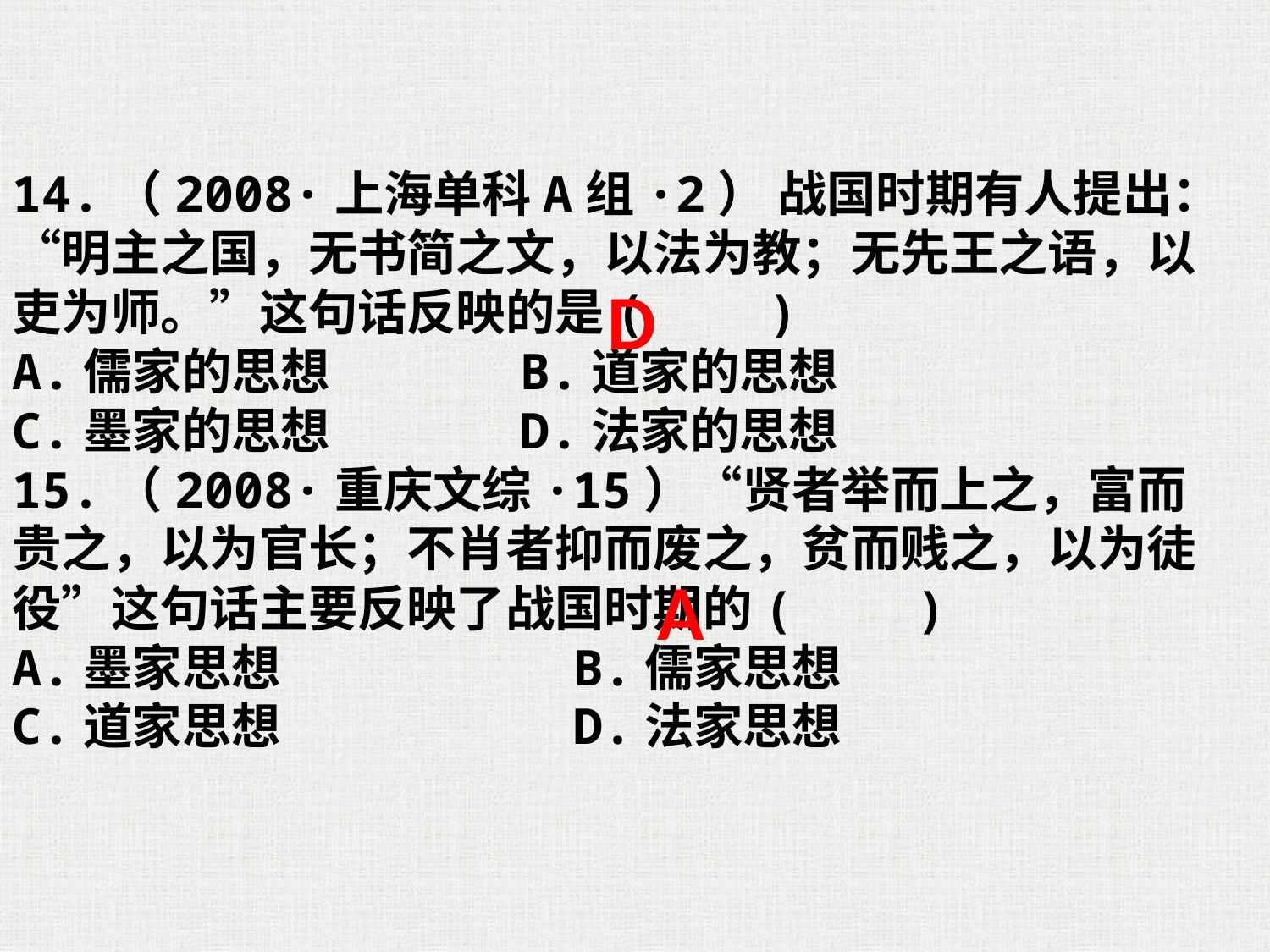

14.（2008·上海单科A组·2） 战国时期有人提出：“明主之国，无书简之文，以法为教；无先王之语，以吏为师。”这句话反映的是(　　)
A.儒家的思想		B.道家的思想
C.墨家的思想		D.法家的思想
15.（2008·重庆文综·15）“贤者举而上之，富而贵之，以为官长；不肖者抑而废之，贫而贱之，以为徒役”这句话主要反映了战国时期的(　　)
A.墨家思想                         B.儒家思想
C.道家思想                         D.法家思想

D
A